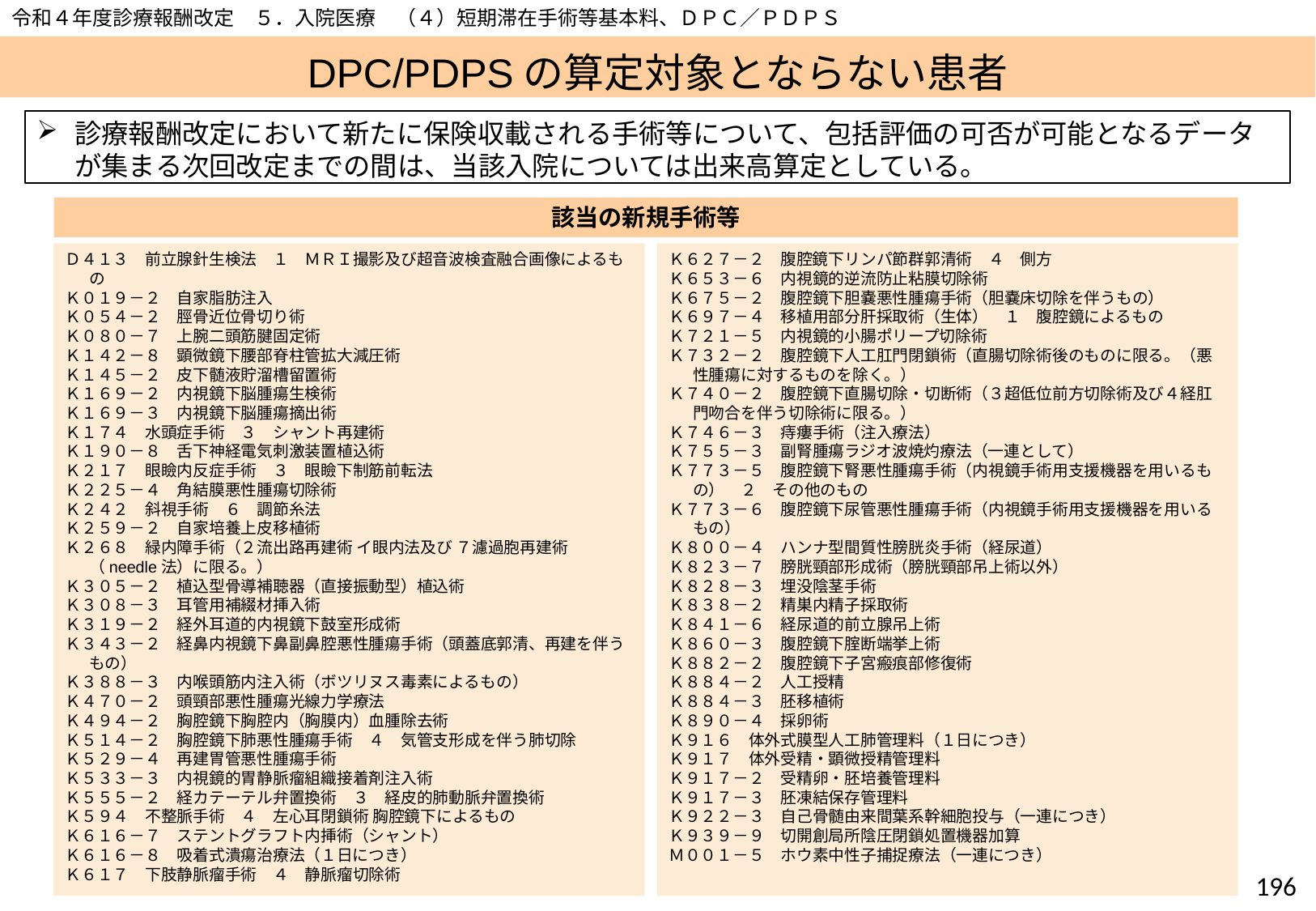

令和４年度診療報酬改定　５．入院医療　（４）短期滞在手術等基本料、ＤＰＣ／ＰＤＰＳ
# DPC/PDPSの算定対象とならない患者
診療報酬改定において新たに保険収載される手術等について、包括評価の可否が可能となるデータが集まる次回改定までの間は、当該入院については出来高算定としている。
該当の新規手術等
Ｄ４１３　前立腺針生検法　１　ＭＲＩ撮影及び超音波検査融合画像によるもの
Ｋ０１９－２　自家脂肪注入
Ｋ０５４－２　脛骨近位骨切り術
Ｋ０８０－７　上腕二頭筋腱固定術
Ｋ１４２－８　顕微鏡下腰部脊柱管拡大減圧術
Ｋ１４５－２　皮下髄液貯溜槽留置術
Ｋ１６９－２　内視鏡下脳腫瘍生検術
Ｋ１６９－３　内視鏡下脳腫瘍摘出術
Ｋ１７４　水頭症手術　３　シャント再建術
Ｋ１９０－８　舌下神経電気刺激装置植込術
Ｋ２１７　眼瞼内反症手術　３　眼瞼下制筋前転法
Ｋ２２５－４　角結膜悪性腫瘍切除術
Ｋ２４２　斜視手術　６　調節糸法
Ｋ２５９－２　自家培養上皮移植術
Ｋ２６８　緑内障手術（２流出路再建術 イ眼内法及び ７濾過胞再建術（needle法）に限る。）
Ｋ３０５－２　植込型骨導補聴器（直接振動型）植込術
Ｋ３０８－３　耳管用補綴材挿入術
Ｋ３１９－２　経外耳道的内視鏡下鼓室形成術
Ｋ３４３－２　経鼻内視鏡下鼻副鼻腔悪性腫瘍手術（頭蓋底郭清、再建を伴うもの）
Ｋ３８８－３　内喉頭筋内注入術（ボツリヌス毒素によるもの）
Ｋ４７０－２　頭頸部悪性腫瘍光線力学療法
Ｋ４９４－２　胸腔鏡下胸腔内（胸膜内）血腫除去術
Ｋ５１４－２　胸腔鏡下肺悪性腫瘍手術　４　気管支形成を伴う肺切除
Ｋ５２９－４　再建胃管悪性腫瘍手術
Ｋ５３３－３　内視鏡的胃静脈瘤組織接着剤注入術
Ｋ５５５－２　経カテーテル弁置換術　３　経皮的肺動脈弁置換術
Ｋ５９４　不整脈手術　４　左心耳閉鎖術 胸腔鏡下によるもの
Ｋ６１６－７　ステントグラフト内挿術（シャント）
Ｋ６１６－８　吸着式潰瘍治療法（１日につき）
Ｋ６１７　下肢静脈瘤手術　４　静脈瘤切除術
Ｋ６２７－２　腹腔鏡下リンパ節群郭清術　４　側方
Ｋ６５３－６　内視鏡的逆流防止粘膜切除術
Ｋ６７５－２　腹腔鏡下胆嚢悪性腫瘍手術（胆嚢床切除を伴うもの）
Ｋ６９７－４　移植用部分肝採取術（生体）　１　腹腔鏡によるもの
Ｋ７２１－５　内視鏡的小腸ポリープ切除術
Ｋ７３２－２　腹腔鏡下人工肛門閉鎖術（直腸切除術後のものに限る。（悪性腫瘍に対するものを除く。）
Ｋ７４０－２　腹腔鏡下直腸切除・切断術（３超低位前方切除術及び４経肛門吻合を伴う切除術に限る。）
Ｋ７４６－３　痔瘻手術（注入療法）
Ｋ７５５－３　副腎腫瘍ラジオ波焼灼療法（一連として）
Ｋ７７３－５　腹腔鏡下腎悪性腫瘍手術（内視鏡手術用支援機器を用いるもの）　２　その他のもの
Ｋ７７３－６　腹腔鏡下尿管悪性腫瘍手術（内視鏡手術用支援機器を用いるもの）
Ｋ８００－４　ハンナ型間質性膀胱炎手術（経尿道）
Ｋ８２３－７　膀胱頸部形成術（膀胱頸部吊上術以外）
Ｋ８２８－３　埋没陰茎手術
Ｋ８３８－２　精巣内精子採取術
Ｋ８４１－６　経尿道的前立腺吊上術
Ｋ８６０－３　腹腔鏡下腟断端挙上術
Ｋ８８２－２　腹腔鏡下子宮瘢痕部修復術
Ｋ８８４－２　人工授精
Ｋ８８４－３　胚移植術
Ｋ８９０－４　採卵術
Ｋ９１６　体外式膜型人工肺管理料（１日につき）
Ｋ９１７　体外受精・顕微授精管理料
Ｋ９１７－２　受精卵・胚培養管理料
Ｋ９１７－３　胚凍結保存管理料
Ｋ９２２－３　自己骨髄由来間葉系幹細胞投与（一連につき）
Ｋ９３９－９　切開創局所陰圧閉鎖処置機器加算
Ｍ００１－５　ホウ素中性子捕捉療法（一連につき）

196